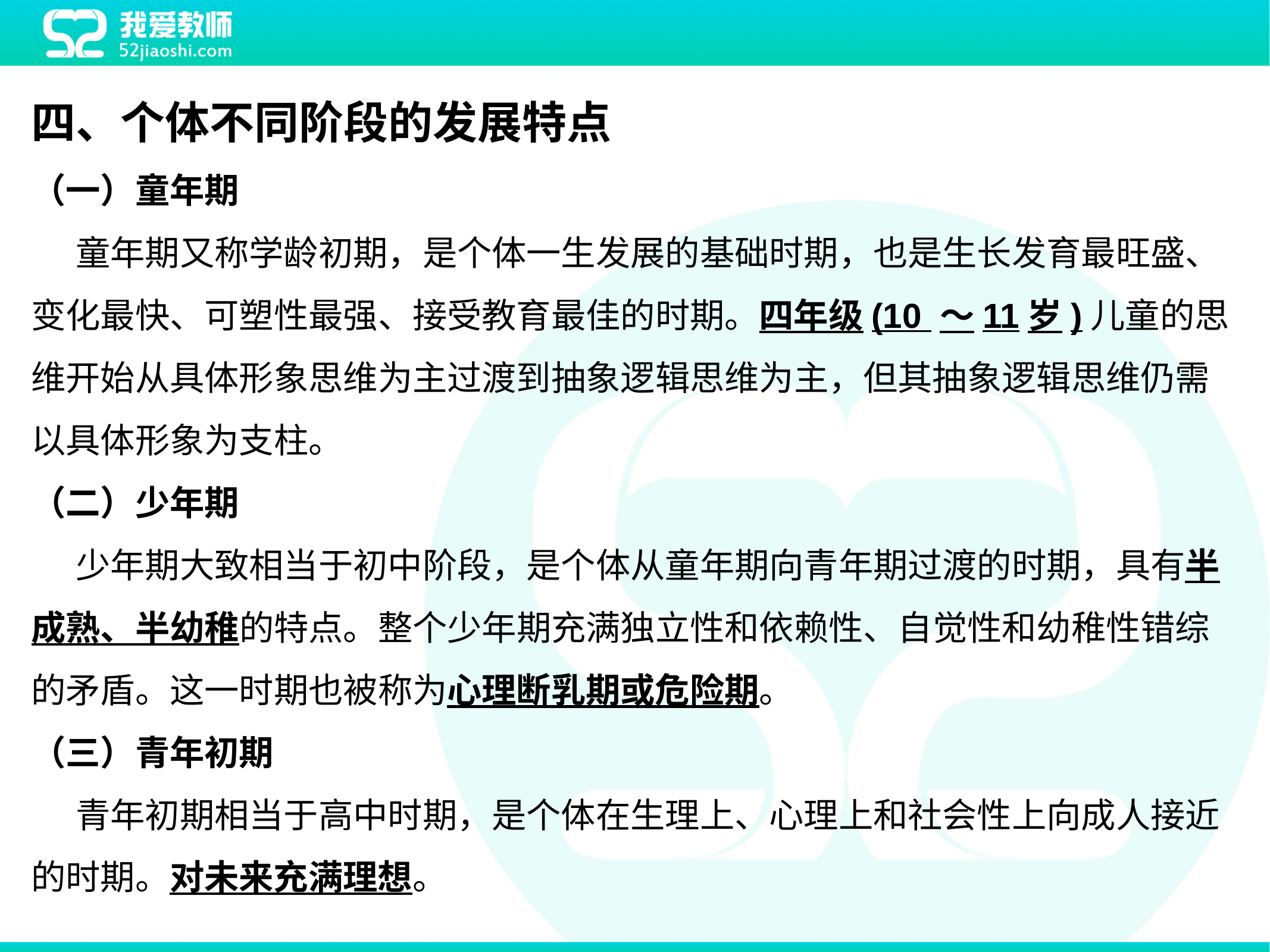

四、个体不同阶段的发展特点
（一）童年期
童年期又称学龄初期，是个体一生发展的基础时期，也是生长发育最旺盛、变化最快、可塑性最强、接受教育最佳的时期。四年级(10 〜11岁)儿童的思维开始从具体形象思维为主过渡到抽象逻辑思维为主，但其抽象逻辑思维仍需以具体形象为支柱。
（二）少年期
少年期大致相当于初中阶段，是个体从童年期向青年期过渡的时期，具有半成熟、半幼稚的特点。整个少年期充满独立性和依赖性、自觉性和幼稚性错综的矛盾。这一时期也被称为心理断乳期或危险期。
（三）青年初期
青年初期相当于高中时期，是个体在生理上、心理上和社会性上向成人接近的时期。对未来充满理想。